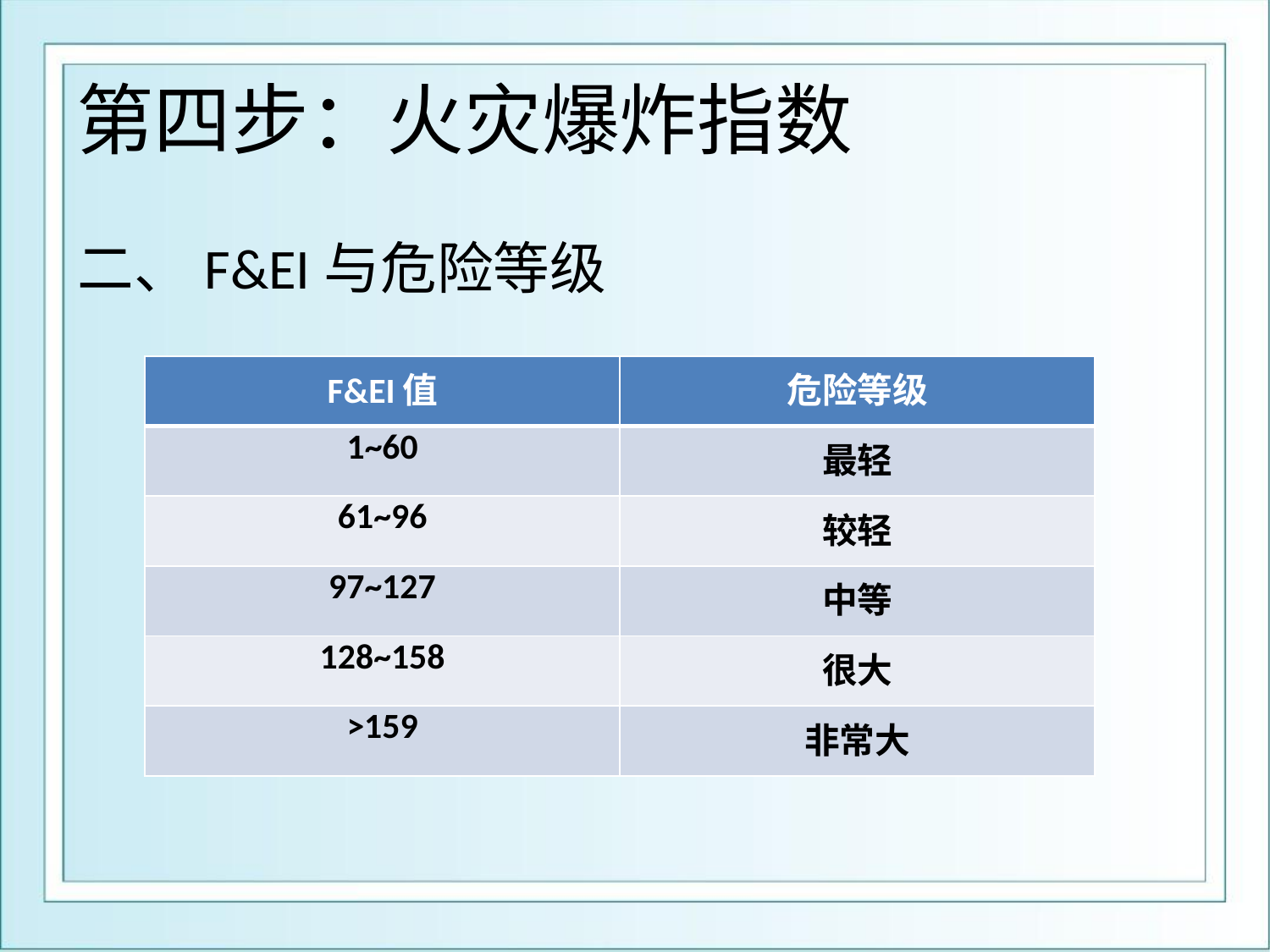

# 第四步：火灾爆炸指数
二、F&EI与危险等级

| F&EI值 | 危险等级 |
| --- | --- |
| 1~60 | 最轻 |
| 61~96 | 较轻 |
| 97~127 | 中等 |
| 128~158 | 很大 |
| >159 | 非常大 |